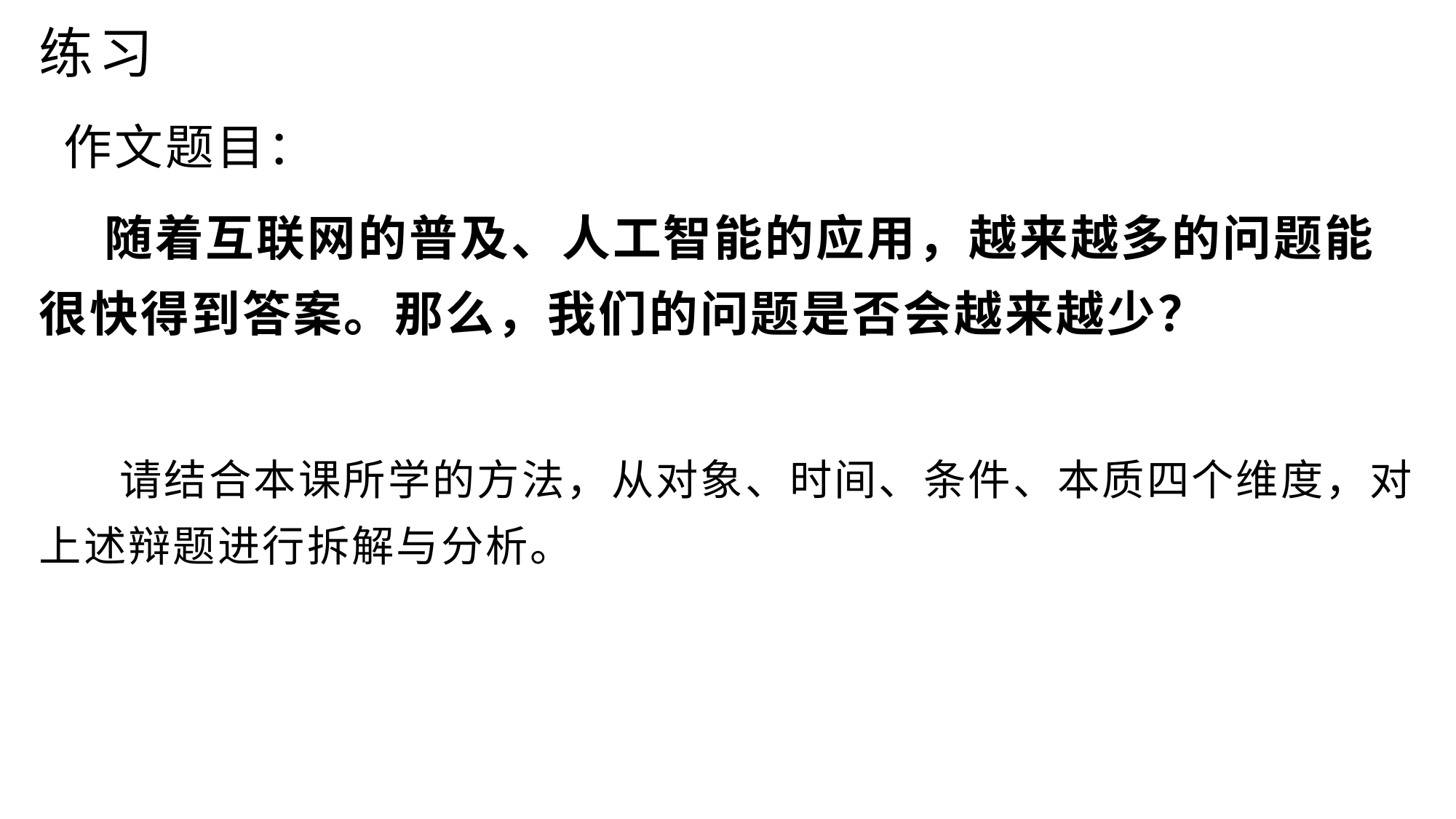

# 练习
 作文题目：
    随着互联网的普及、人工智能的应用，越来越多的问题能很快得到答案。那么，我们的问题是否会越来越少？

      请结合本课所学的方法，从对象、时间、条件、本质四个维度，对上述辩题进行拆解与分析。